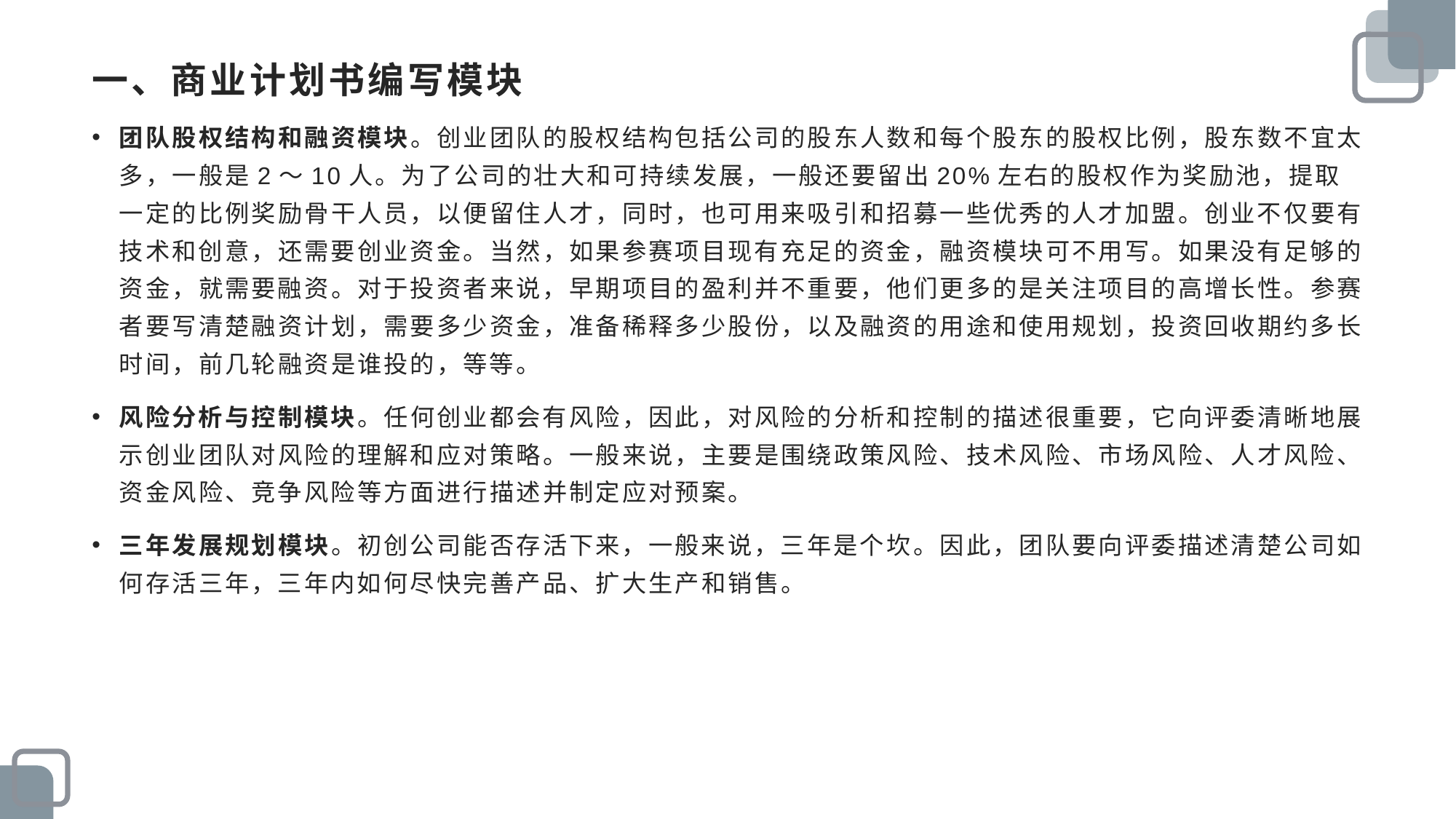

# 一、商业计划书编写模块
团队股权结构和融资模块。创业团队的股权结构包括公司的股东人数和每个股东的股权比例，股东数不宜太多，一般是2～10人。为了公司的壮大和可持续发展，一般还要留出20%左右的股权作为奖励池，提取一定的比例奖励骨干人员，以便留住人才，同时，也可用来吸引和招募一些优秀的人才加盟。创业不仅要有技术和创意，还需要创业资金。当然，如果参赛项目现有充足的资金，融资模块可不用写。如果没有足够的资金，就需要融资。对于投资者来说，早期项目的盈利并不重要，他们更多的是关注项目的高增长性。参赛者要写清楚融资计划，需要多少资金，准备稀释多少股份，以及融资的用途和使用规划，投资回收期约多长时间，前几轮融资是谁投的，等等。
风险分析与控制模块。任何创业都会有风险，因此，对风险的分析和控制的描述很重要，它向评委清晰地展示创业团队对风险的理解和应对策略。一般来说，主要是围绕政策风险、技术风险、市场风险、人才风险、资金风险、竞争风险等方面进行描述并制定应对预案。
三年发展规划模块。初创公司能否存活下来，一般来说，三年是个坎。因此，团队要向评委描述清楚公司如何存活三年，三年内如何尽快完善产品、扩大生产和销售。